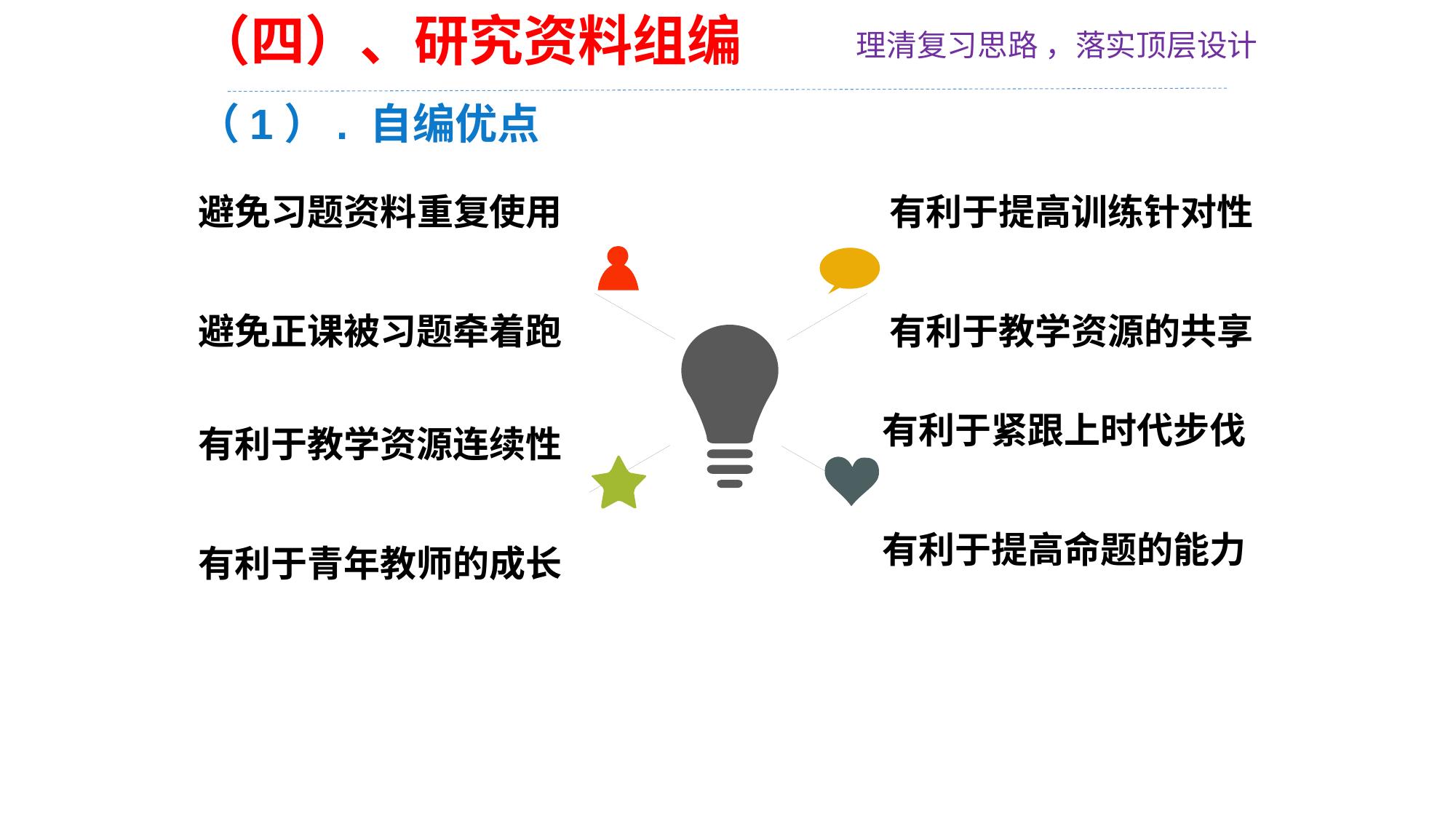

（四）、研究资料组编
理清复习思路 ，落实顶层设计
（1）. 自编优点
避免习题资料重复使用

避免正课被习题牵着跑
有利于提高训练针对性

有利于教学资源的共享

有利于紧跟上时代步伐

有利于提高命题的能力
有利于教学资源连续性

有利于青年教师的成长